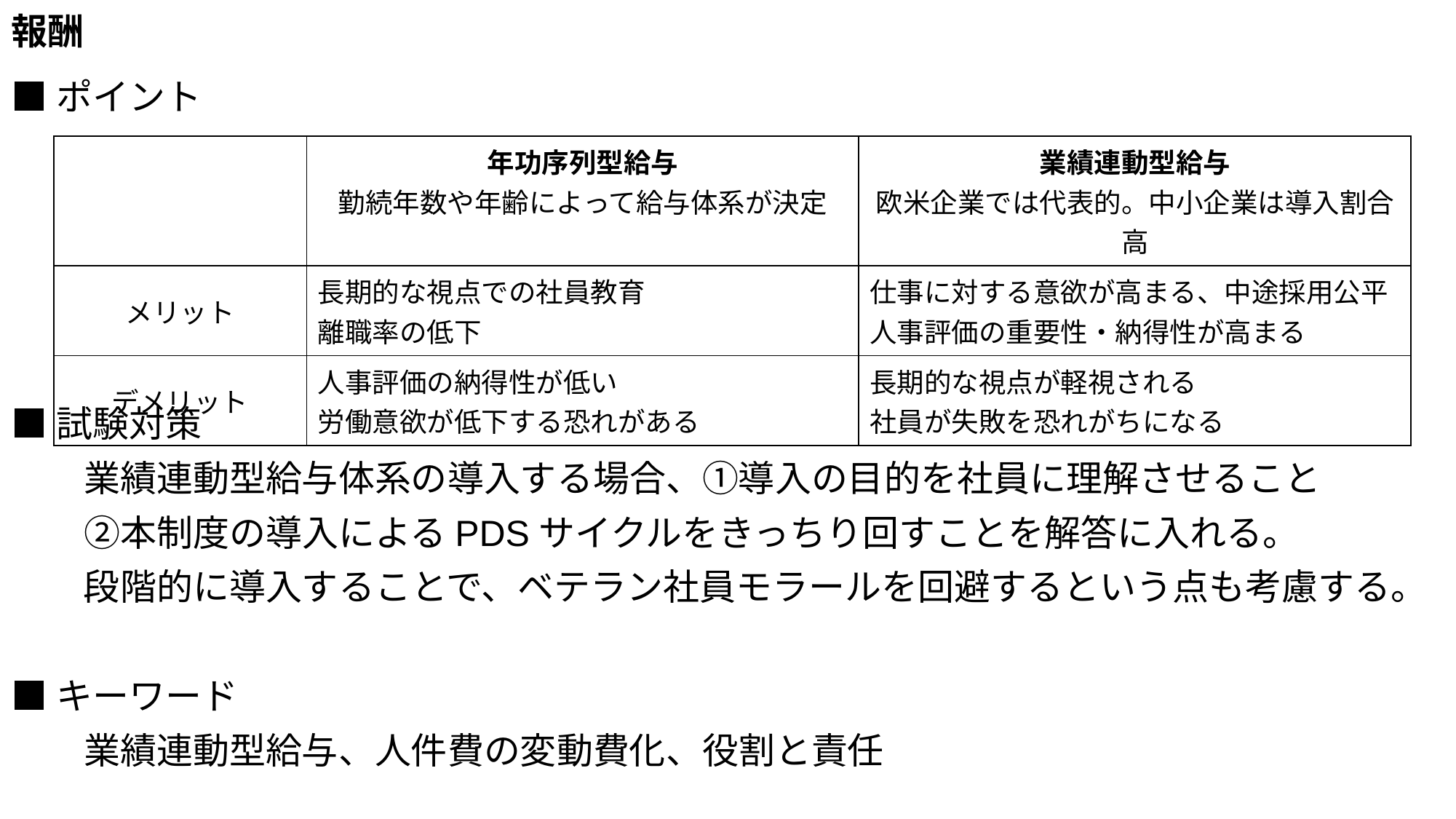

# 報酬
■ポイント

■試験対策
　　業績連動型給与体系の導入する場合、①導入の目的を社員に理解させること
　　②本制度の導入によるPDSサイクルをきっちり回すことを解答に入れる。
　　段階的に導入することで、ベテラン社員モラールを回避するという点も考慮する。

■キーワード
　　業績連動型給与、人件費の変動費化、役割と責任
|  | 年功序列型給与 勤続年数や年齢によって給与体系が決定 | 業績連動型給与 欧米企業では代表的。中小企業は導入割合高 |
| --- | --- | --- |
| メリット | 長期的な視点での社員教育 離職率の低下 | 仕事に対する意欲が高まる、中途採用公平 人事評価の重要性・納得性が高まる |
| デメリット | 人事評価の納得性が低い 労働意欲が低下する恐れがある | 長期的な視点が軽視される 社員が失敗を恐れがちになる |